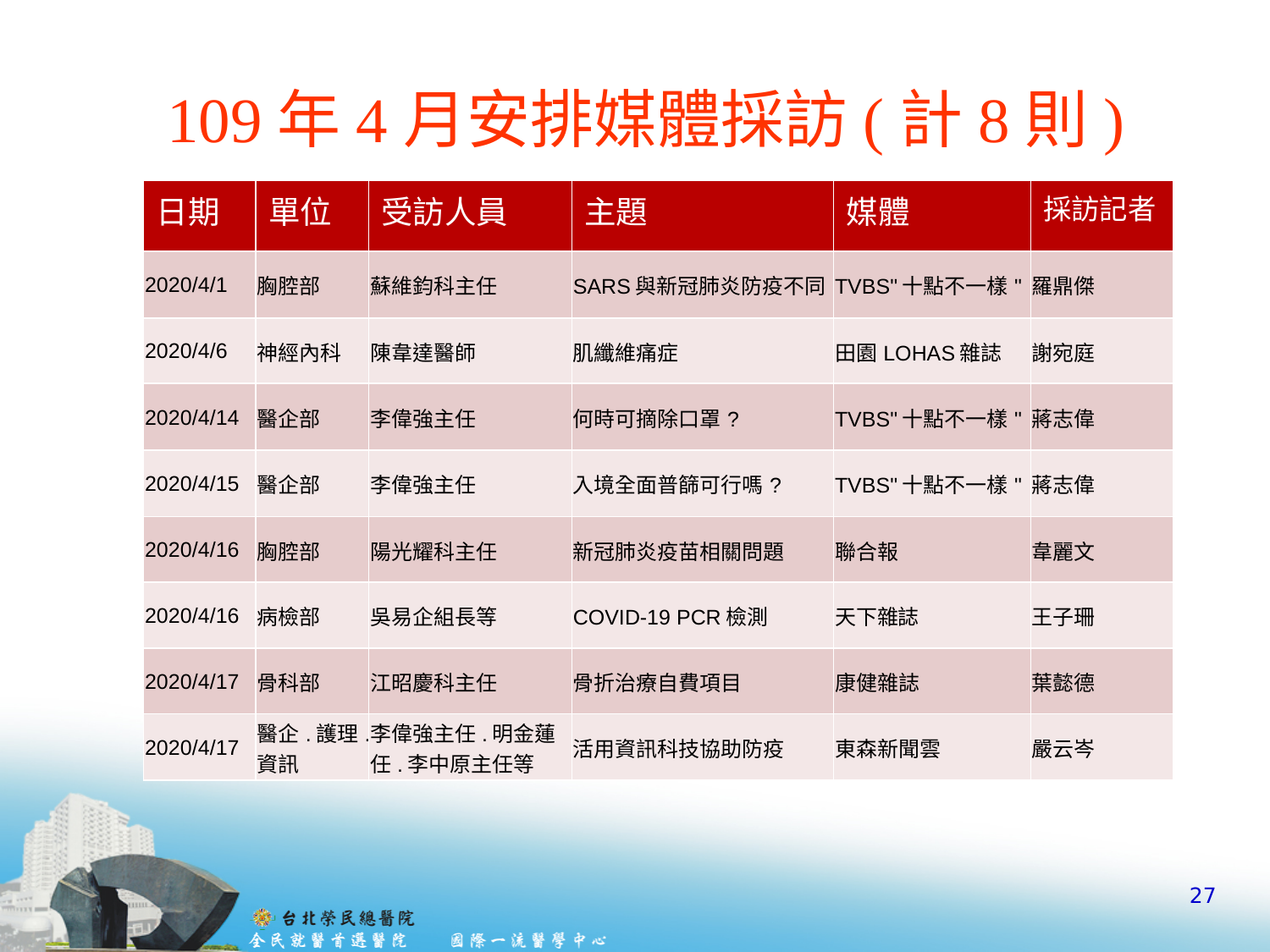

# 109年4月安排媒體採訪(計8則)
| 日期 | 單位 | 受訪人員 | 主題 | 媒體 | 採訪記者 |
| --- | --- | --- | --- | --- | --- |
| 2020/4/1 | 胸腔部 | 蘇維鈞科主任 | SARS與新冠肺炎防疫不同 | TVBS"十點不一樣" | 羅鼎傑 |
| 2020/4/6 | 神經內科 | 陳韋達醫師 | 肌纖維痛症 | 田園LOHAS雜誌 | 謝宛庭 |
| 2020/4/14 | 醫企部 | 李偉強主任 | 何時可摘除口罩? | TVBS"十點不一樣" | 蔣志偉 |
| 2020/4/15 | 醫企部 | 李偉強主任 | 入境全面普篩可行嗎? | TVBS"十點不一樣" | 蔣志偉 |
| 2020/4/16 | 胸腔部 | 陽光耀科主任 | 新冠肺炎疫苗相關問題 | 聯合報 | 韋麗文 |
| 2020/4/16 | 病檢部 | 吳易企組長等 | COVID-19 PCR檢測 | 天下雜誌 | 王子珊 |
| 2020/4/17 | 骨科部 | 江昭慶科主任 | 骨折治療自費項目 | 康健雜誌 | 葉懿德 |
| 2020/4/17 | 醫企.護理.資訊 | 李偉強主任.明金蓮任.李中原主任等 | 活用資訊科技協助防疫 | 東森新聞雲 | 嚴云岑 |
27